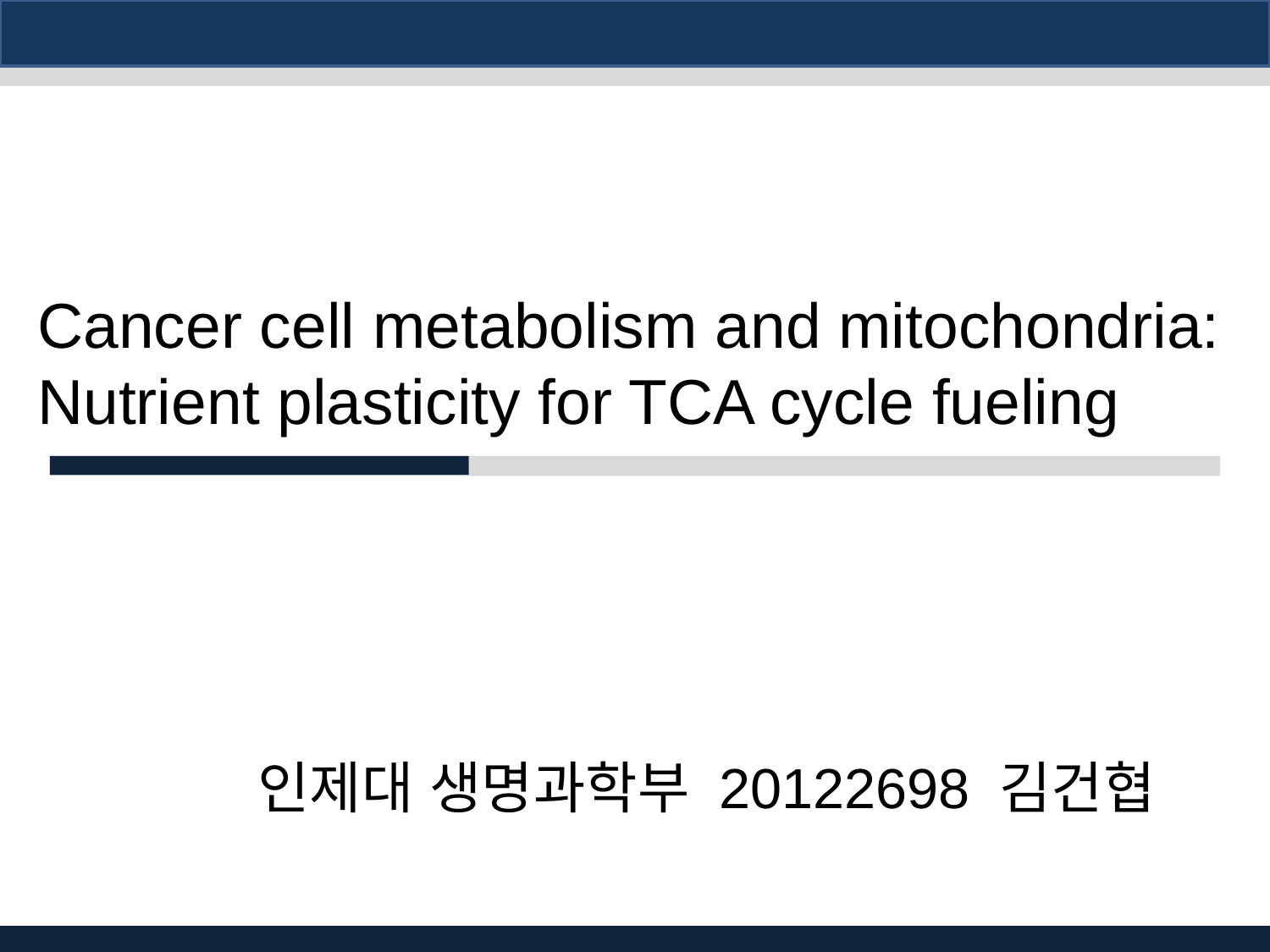

# Cancer cell metabolism and mitochondria: Nutrient plasticity for TCA cycle fueling

인제대 생명과학부 20122698 김건협